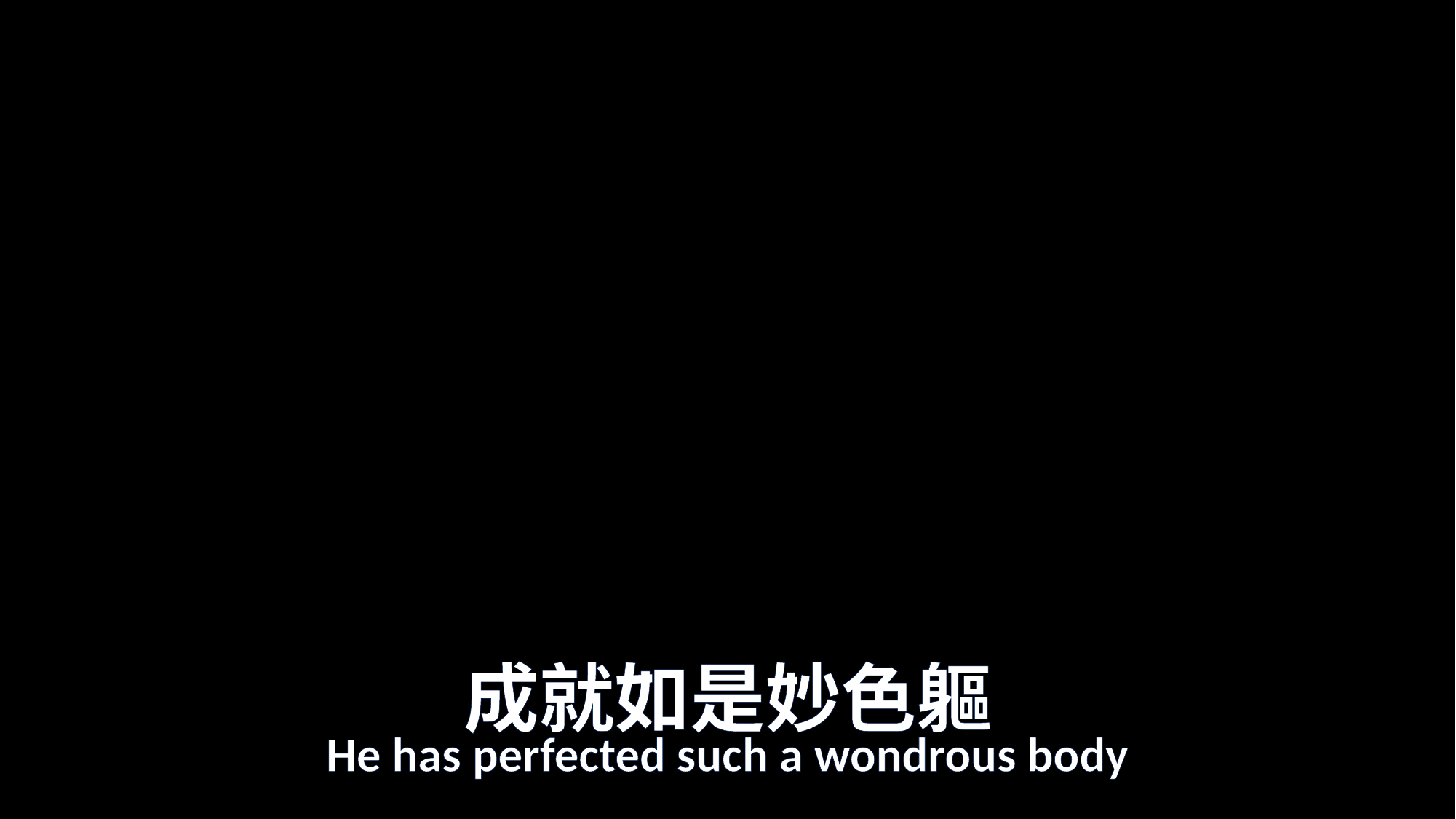

# 成就如是妙色軀
He has perfected such a wondrous body